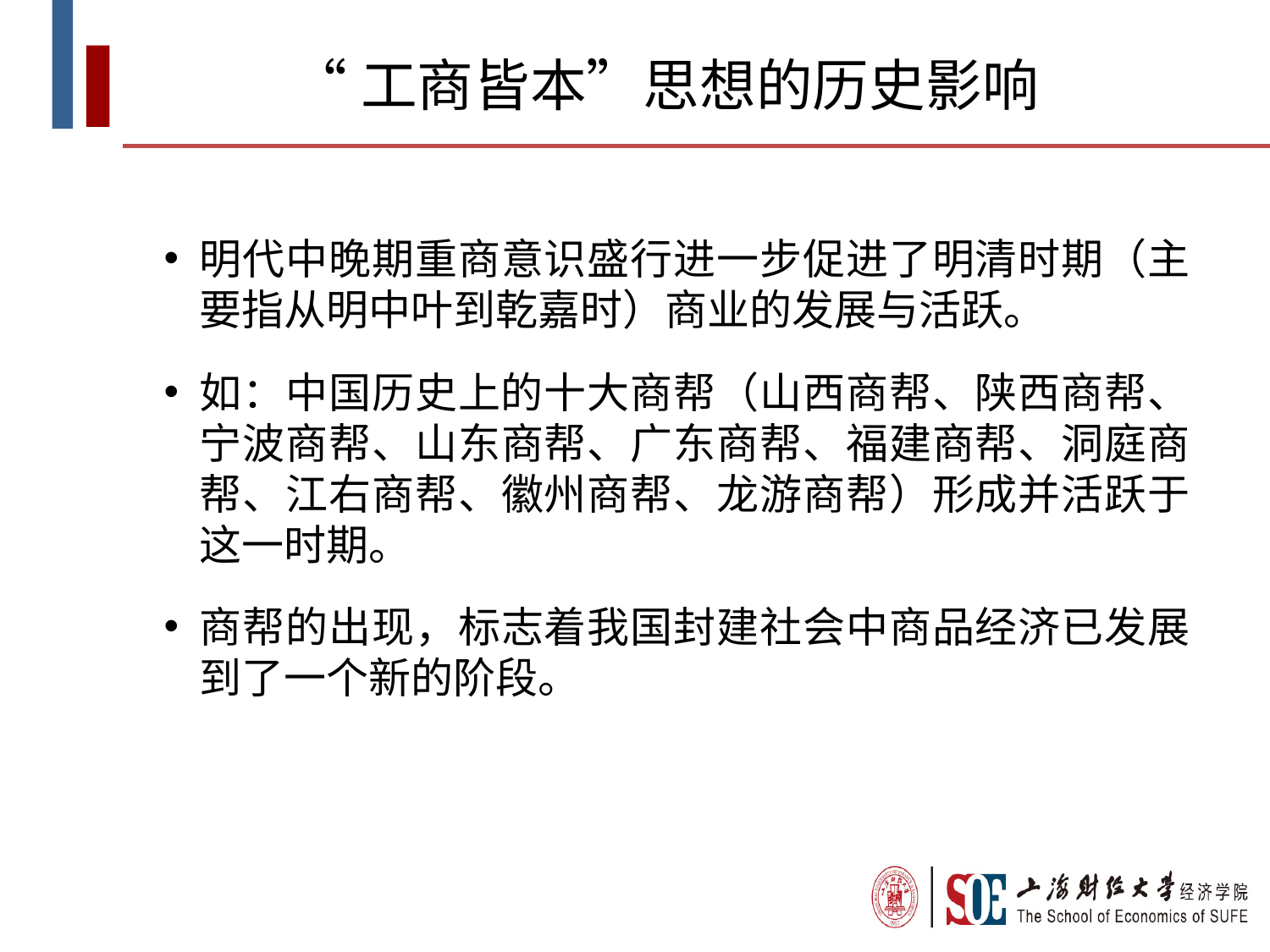

# “工商皆本”思想的历史影响
明代中晚期重商意识盛行进一步促进了明清时期（主要指从明中叶到乾嘉时）商业的发展与活跃。
如：中国历史上的十大商帮（山西商帮、陕西商帮、宁波商帮、山东商帮、广东商帮、福建商帮、洞庭商帮、江右商帮、徽州商帮、龙游商帮）形成并活跃于这一时期。
商帮的出现，标志着我国封建社会中商品经济已发展到了一个新的阶段。